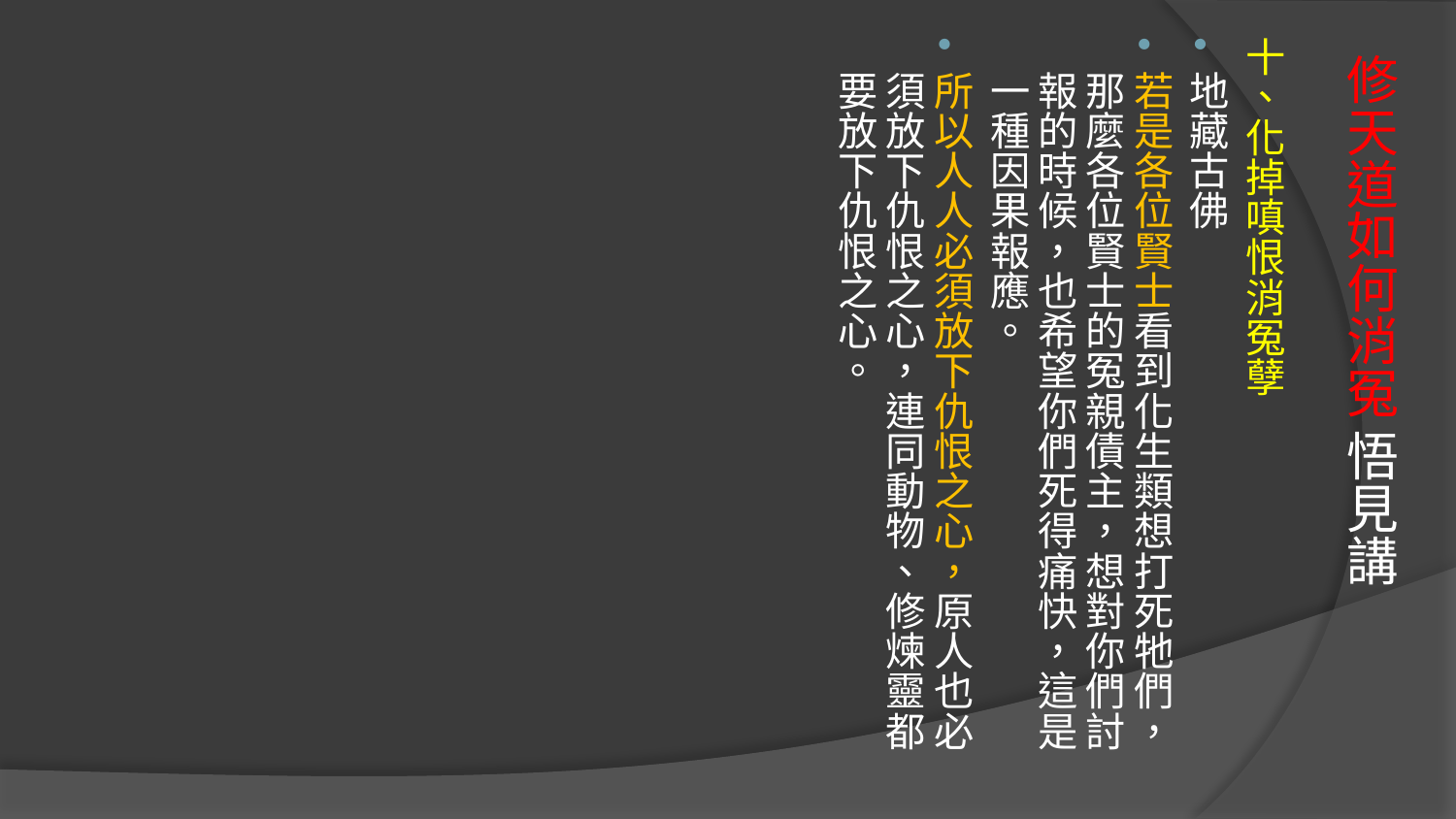

十、化掉嗔恨消冤孽
地藏古佛
若是各位賢士看到化生類想打死牠們，那麼各位賢士的冤親債主，想對你們討報的時候，也希望你們死得痛快，這是一種因果報應。
所以人人必須放下仇恨之心，原人也必須放下仇恨之心，連同動物、修煉靈都要放下仇恨之心。

# 修天道如何消冤 悟見講